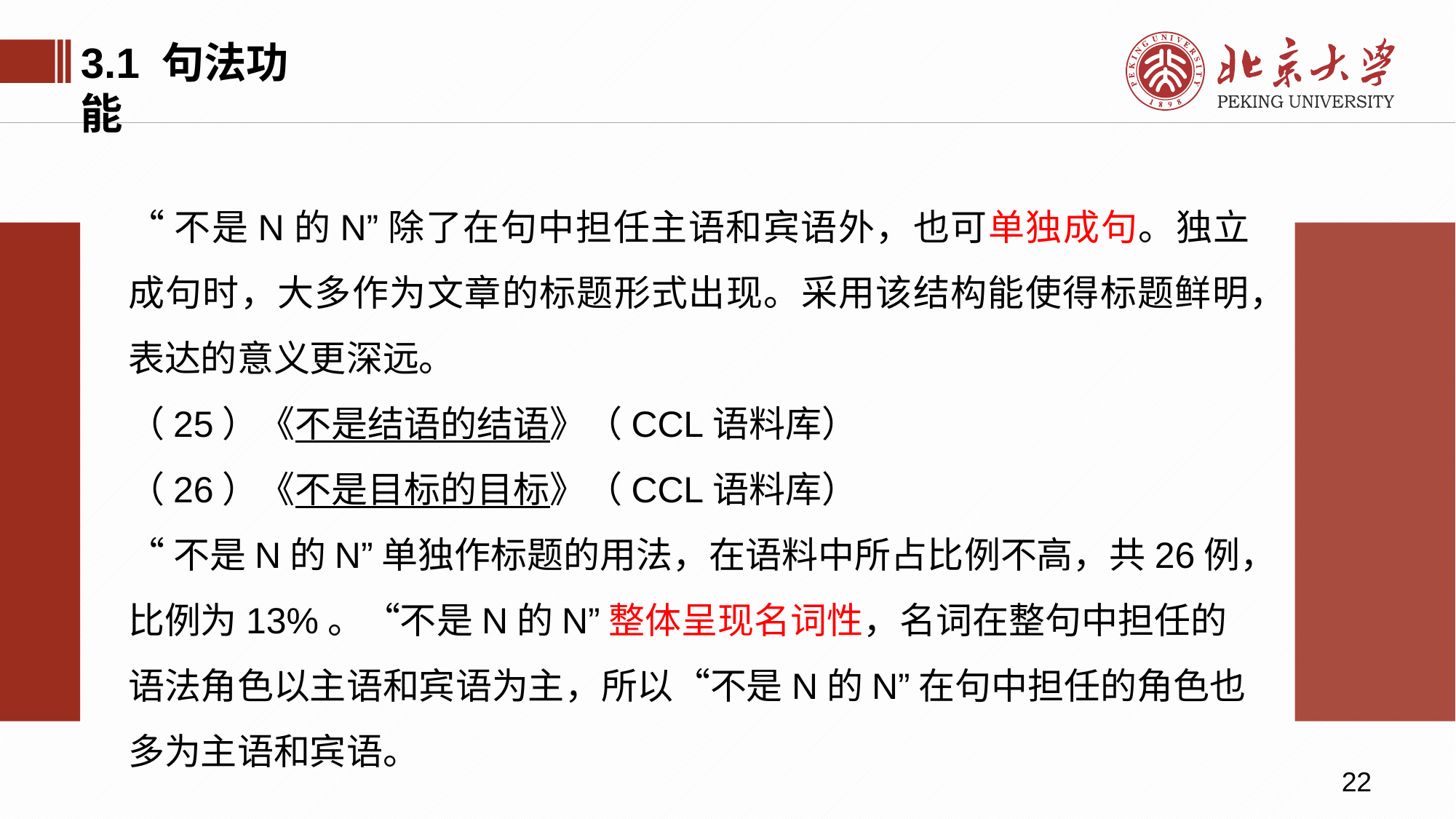

3.1 句法功能
“不是N的N”除了在句中担任主语和宾语外，也可单独成句。独立成句时，大多作为文章的标题形式出现。采用该结构能使得标题鲜明，表达的意义更深远。
（25）《不是结语的结语》（CCL语料库）
（26）《不是目标的目标》（CCL语料库）
“不是N的N”单独作标题的用法，在语料中所占比例不高，共26例，比例为13%。“不是N的N”整体呈现名词性，名词在整句中担任的语法角色以主语和宾语为主，所以“不是N的N”在句中担任的角色也多为主语和宾语。
22